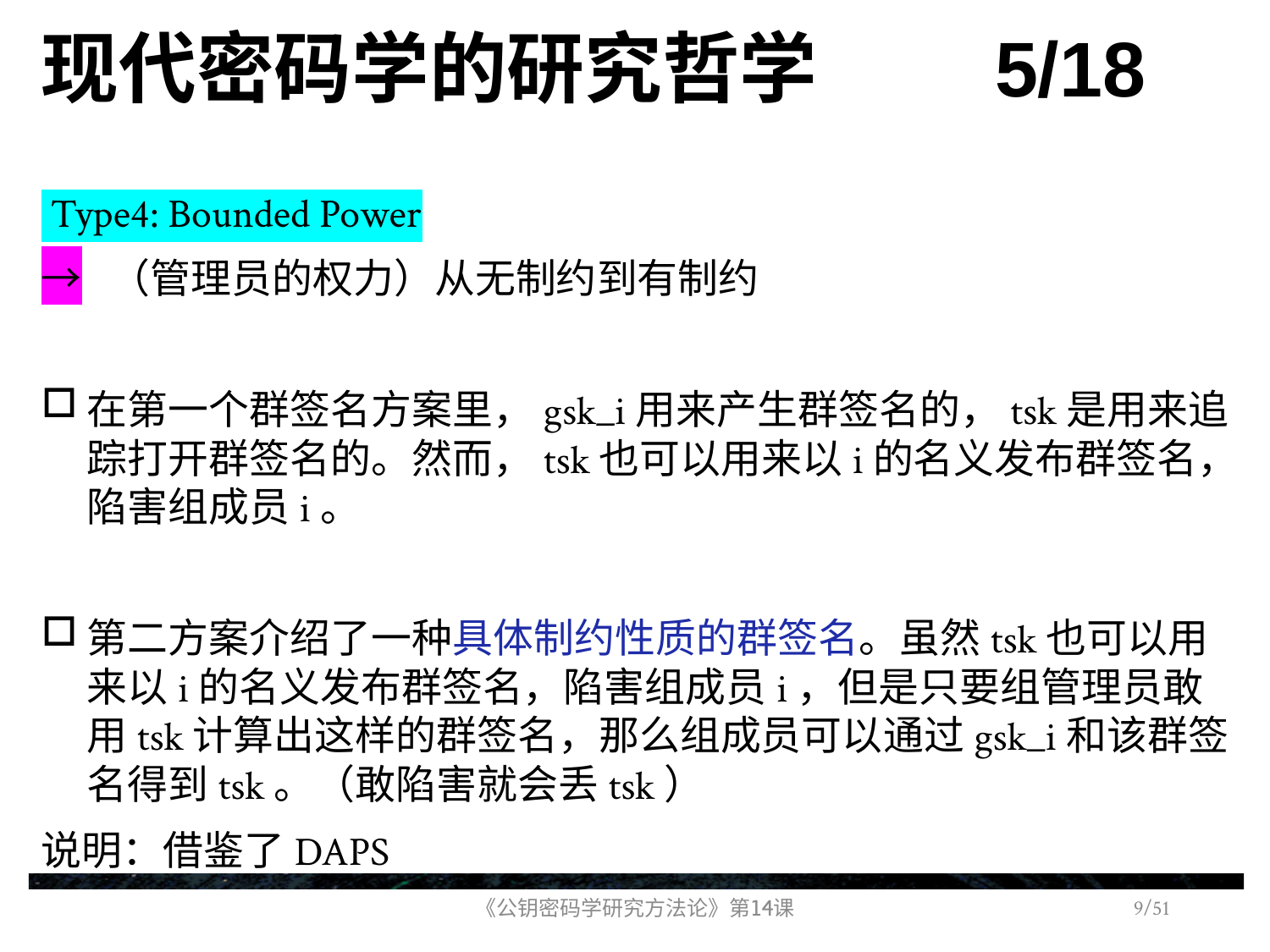

# 现代密码学的研究哲学         5/18
 Type4: Bounded Power
→  （管理员的权力）从无制约到有制约

在第一个群签名方案里，gsk_i用来产生群签名的，tsk是用来追踪打开群签名的。然而，tsk也可以用来以i的名义发布群签名，陷害组成员i。

第二方案介绍了一种具体制约性质的群签名。虽然tsk也可以用来以i的名义发布群签名，陷害组成员i，但是只要组管理员敢用tsk计算出这样的群签名，那么组成员可以通过gsk_i和该群签名得到tsk。（敢陷害就会丢tsk）
说明：借鉴了DAPS
《公钥密码学研究方法论》第14课
9/51